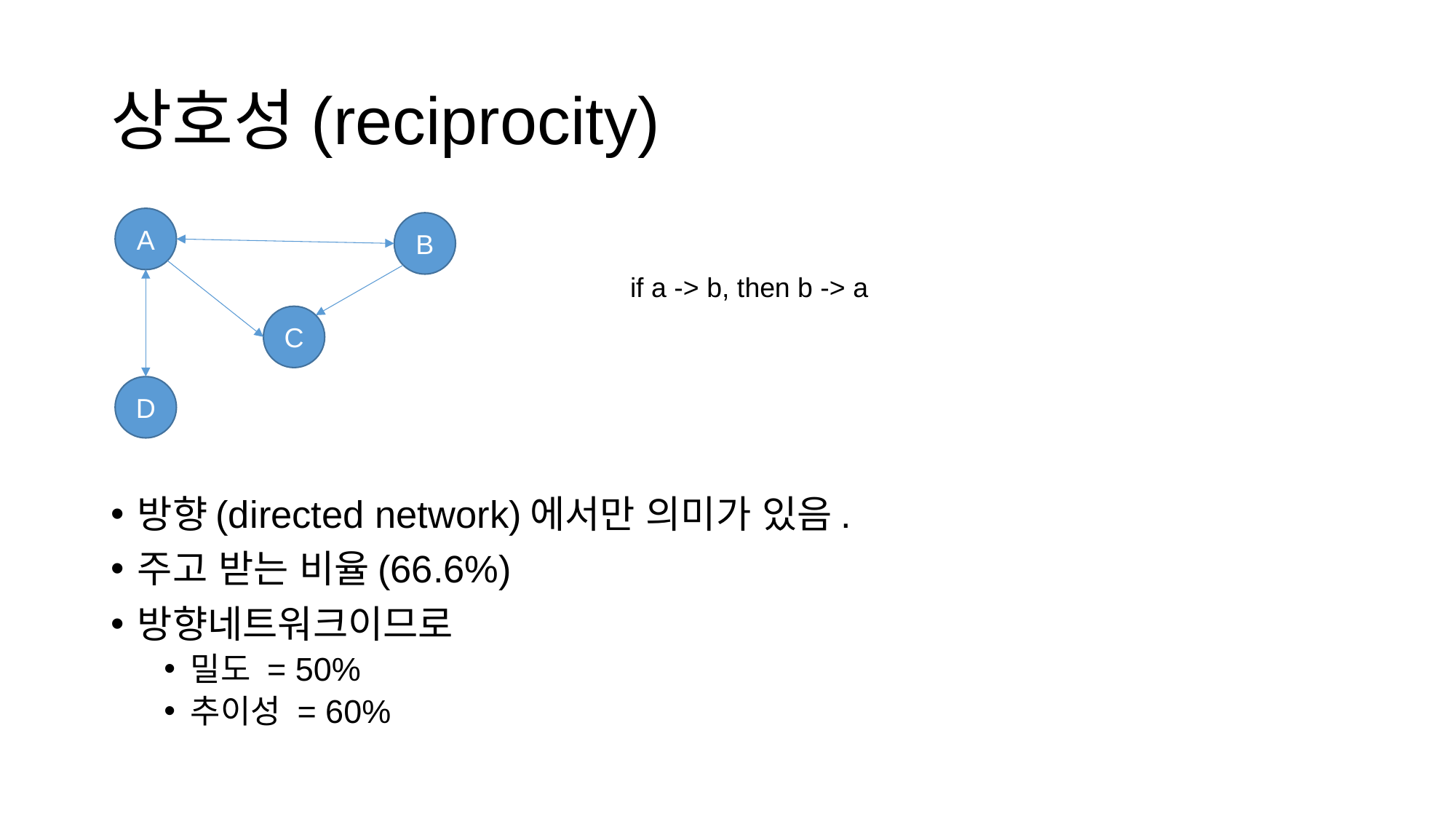

# 상호성(reciprocity)
A
B
if a -> b, then b -> a
C
D
방향(directed network)에서만 의미가 있음.
주고 받는 비율(66.6%)
방향네트워크이므로
밀도 = 50%
추이성 = 60%